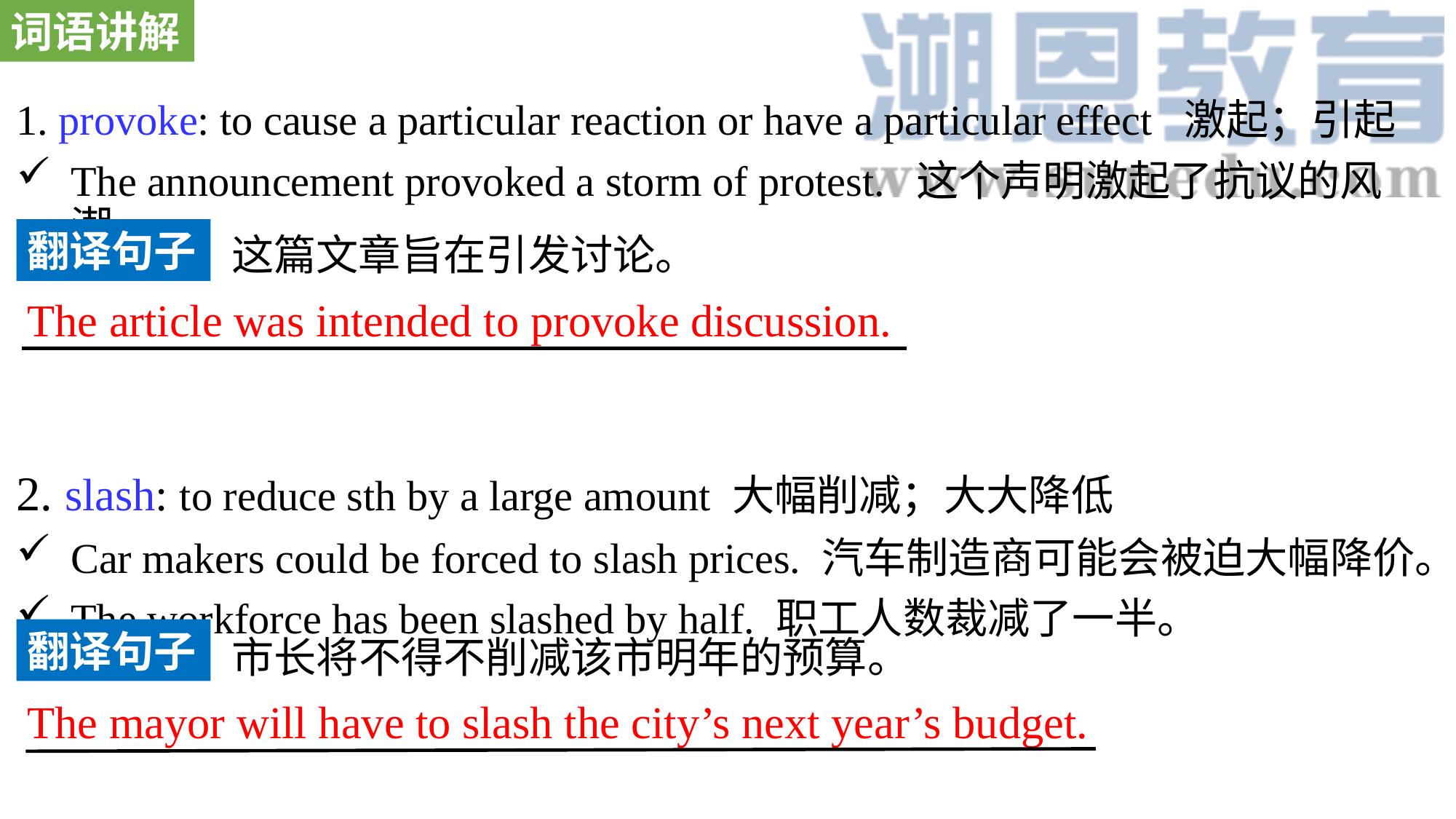

词语讲解
1. provoke: to cause a particular reaction or have a particular effect  激起；引起
The announcement provoked a storm of protest.  这个声明激起了抗议的风潮。

2. slash: to reduce sth by a large amount 大幅削减；大大降低
Car makers could be forced to slash prices. 汽车制造商可能会被迫大幅降价。
The workforce has been slashed by half. 职工人数裁减了一半。
翻译句子
这篇文章旨在引发讨论。
The article was intended to provoke discussion.
翻译句子

市长将不得不削减该市明年的预算。
The mayor will have to slash the city’s next year’s budget.